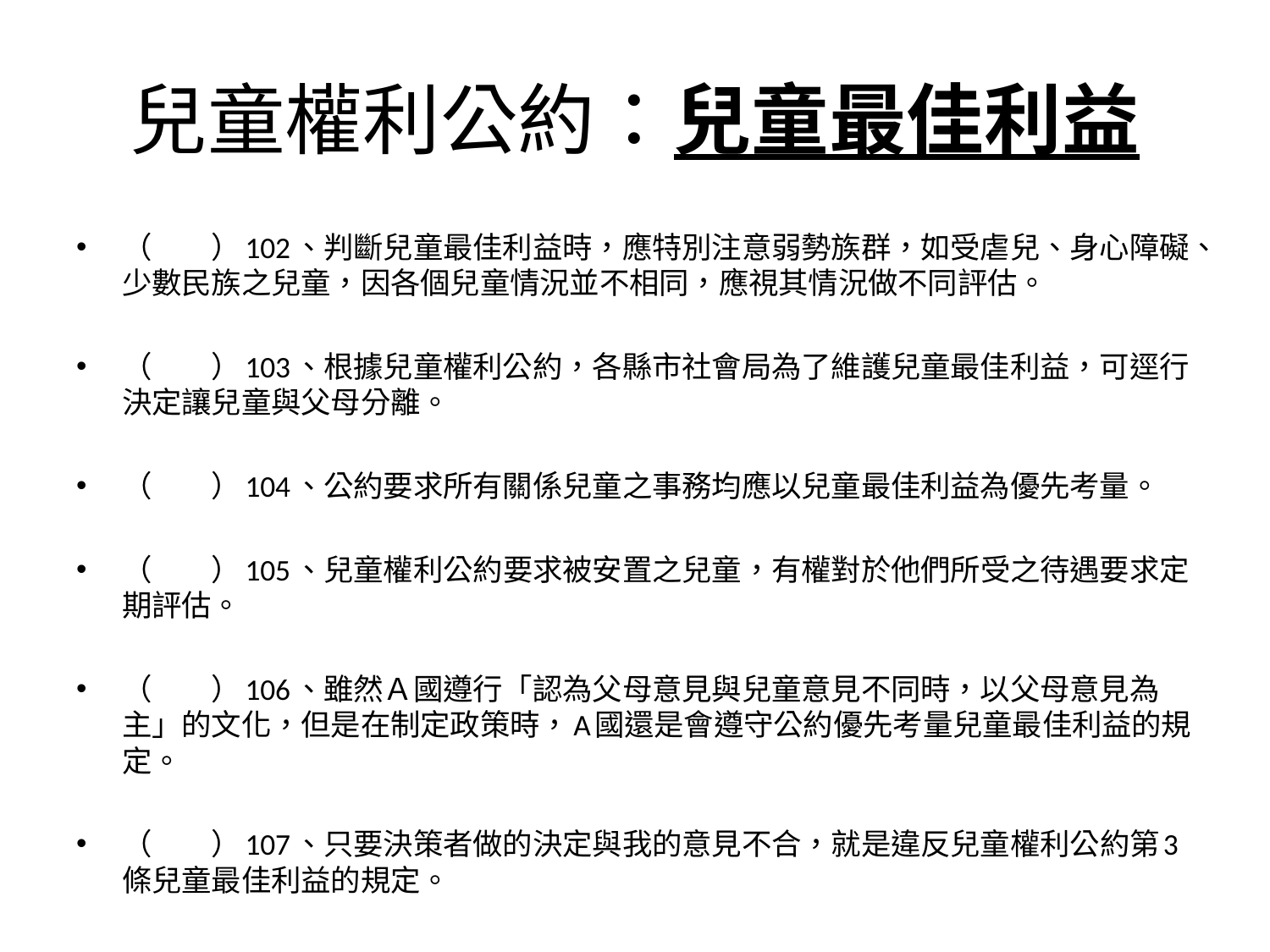

# 兒童權利公約：兒童最佳利益
（　　）102、判斷兒童最佳利益時，應特別注意弱勢族群，如受虐兒、身心障礙、少數民族之兒童，因各個兒童情況並不相同，應視其情況做不同評估。

（　　）103、根據兒童權利公約，各縣市社會局為了維護兒童最佳利益，可逕行決定讓兒童與父母分離。

（　　）104、公約要求所有關係兒童之事務均應以兒童最佳利益為優先考量。

（　　）105、兒童權利公約要求被安置之兒童，有權對於他們所受之待遇要求定期評估。

（　　）106、雖然Ａ國遵行「認為父母意見與兒童意見不同時，以父母意見為主」的文化，但是在制定政策時，A國還是會遵守公約優先考量兒童最佳利益的規定。

（　　）107、只要決策者做的決定與我的意見不合，就是違反兒童權利公約第3條兒童最佳利益的規定。